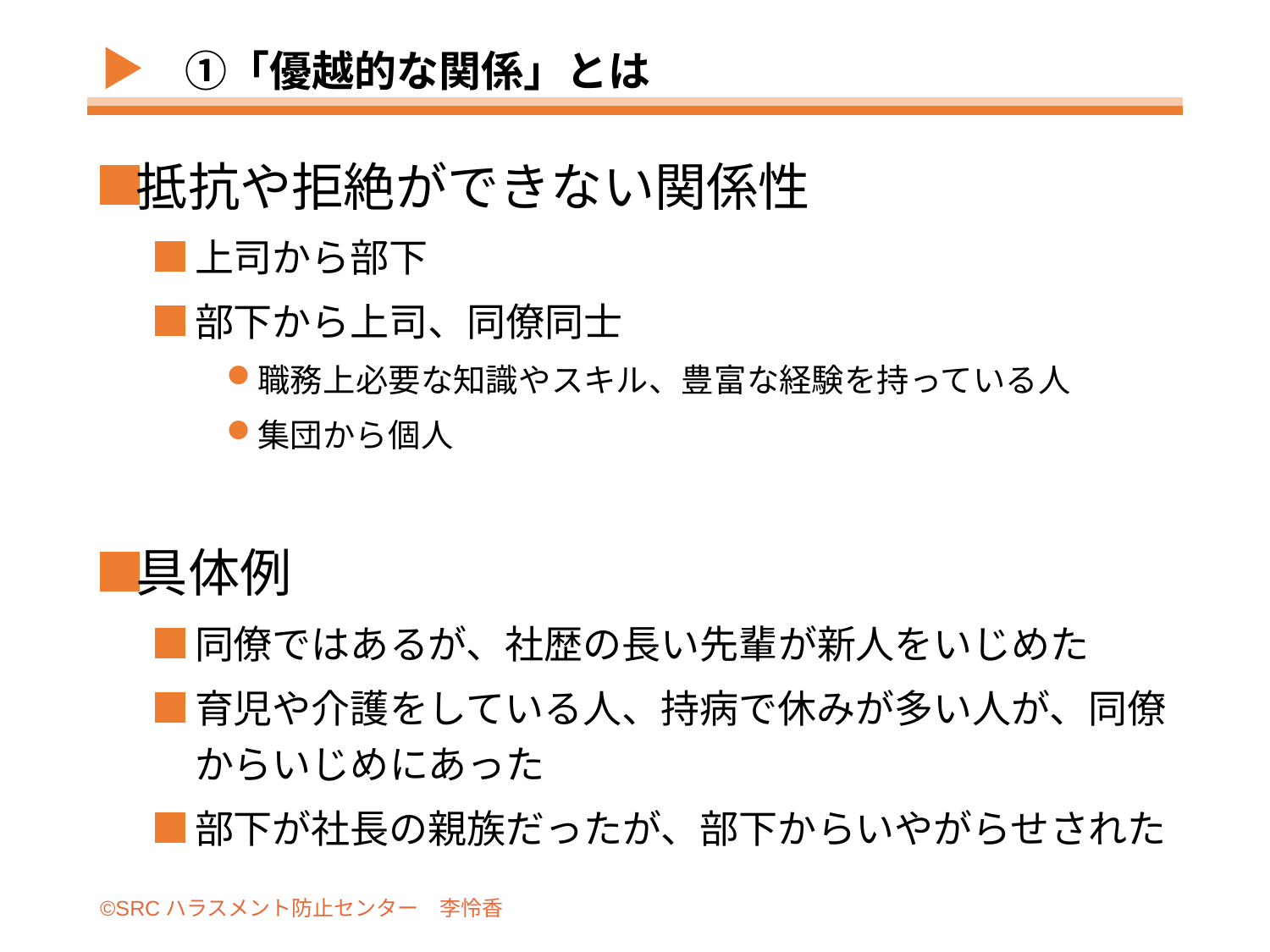

# ①「優越的な関係」とは
抵抗や拒絶ができない関係性
上司から部下
部下から上司、同僚同士
職務上必要な知識やスキル、豊富な経験を持っている人
集団から個人

具体例
同僚ではあるが、社歴の長い先輩が新人をいじめた
育児や介護をしている人、持病で休みが多い人が、同僚からいじめにあった
部下が社長の親族だったが、部下からいやがらせされた

©SRCハラスメント防止センター　李怜香